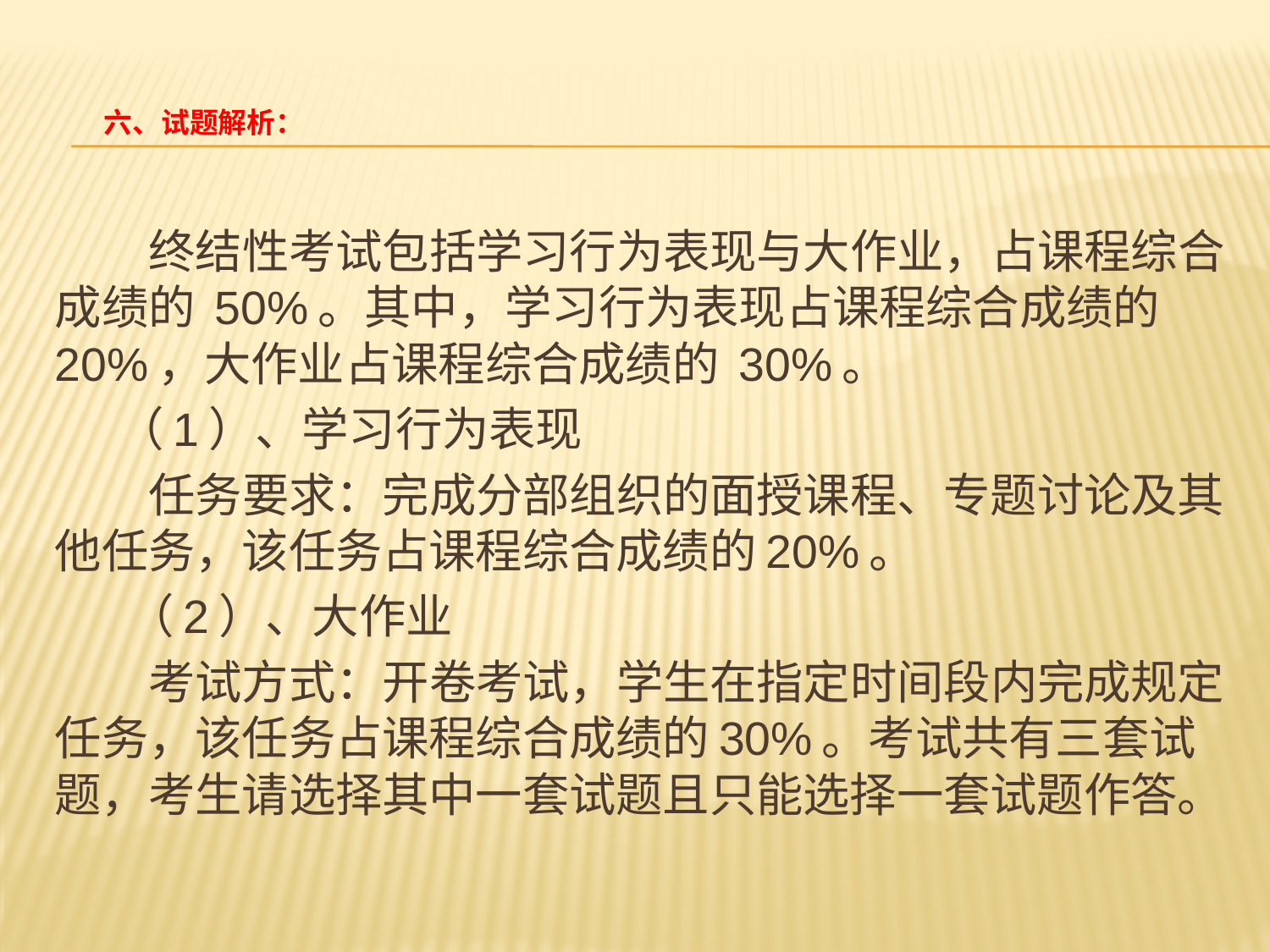

# 六、试题解析：
        终结性考试包括学习行为表现与大作业，占课程综合成绩的 50%。其中，学习行为表现占课程综合成绩的 20%，大作业占课程综合成绩的 30%。
     （1）、学习行为表现
        任务要求：完成分部组织的面授课程、专题讨论及其他任务，该任务占课程综合成绩的20%。
      （2）、大作业
        考试方式：开卷考试，学生在指定时间段内完成规定任务，该任务占课程综合成绩的30%。考试共有三套试题，考生请选择其中一套试题且只能选择一套试题作答。